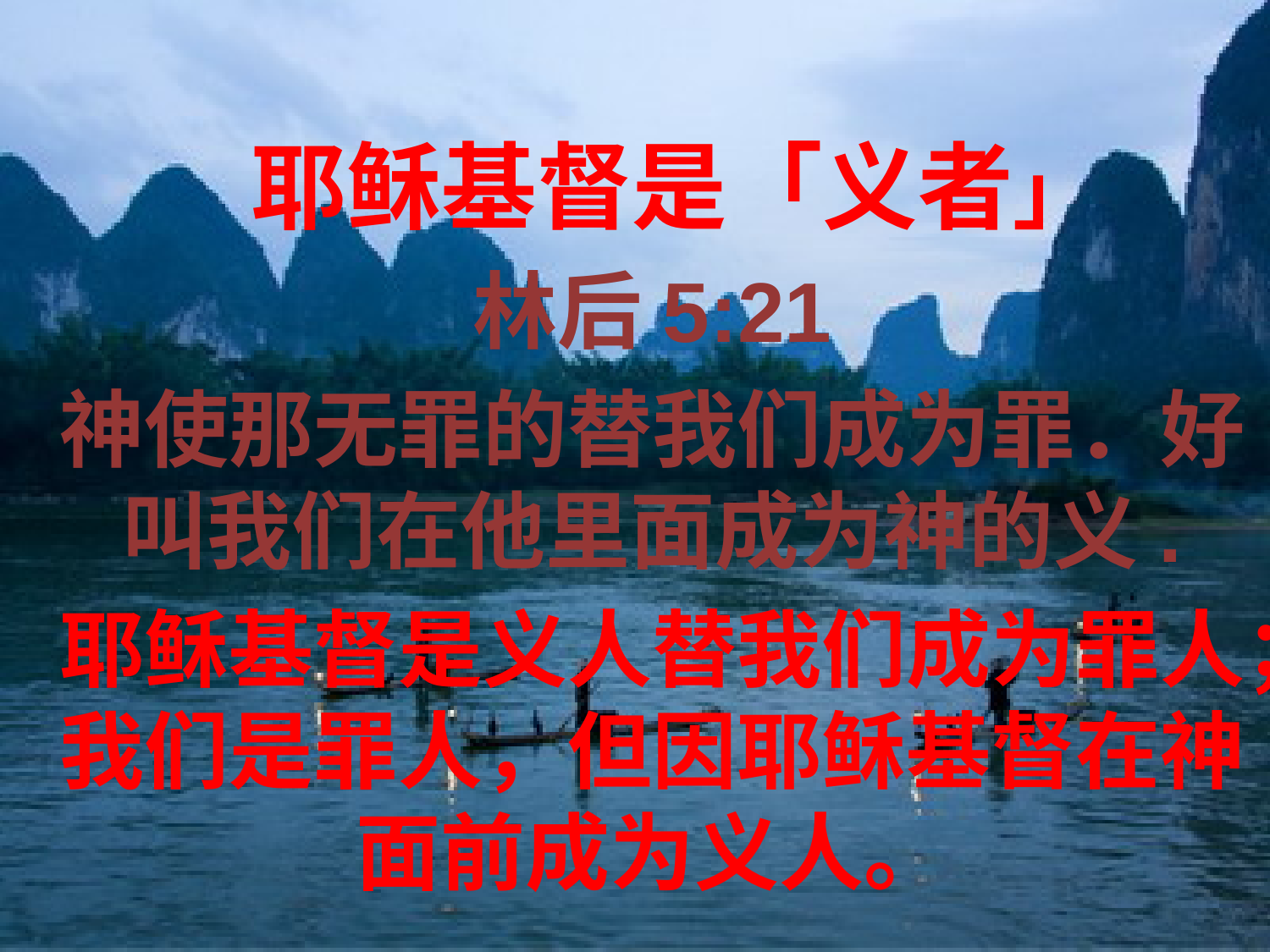

耶稣基督是「义者」
林后5:21
神使那无罪的替我们成为罪．好叫我们在他里面成为神的义.
耶稣基督是义人替我们成为罪人；我们是罪人，但因耶稣基督在神面前成为义人。